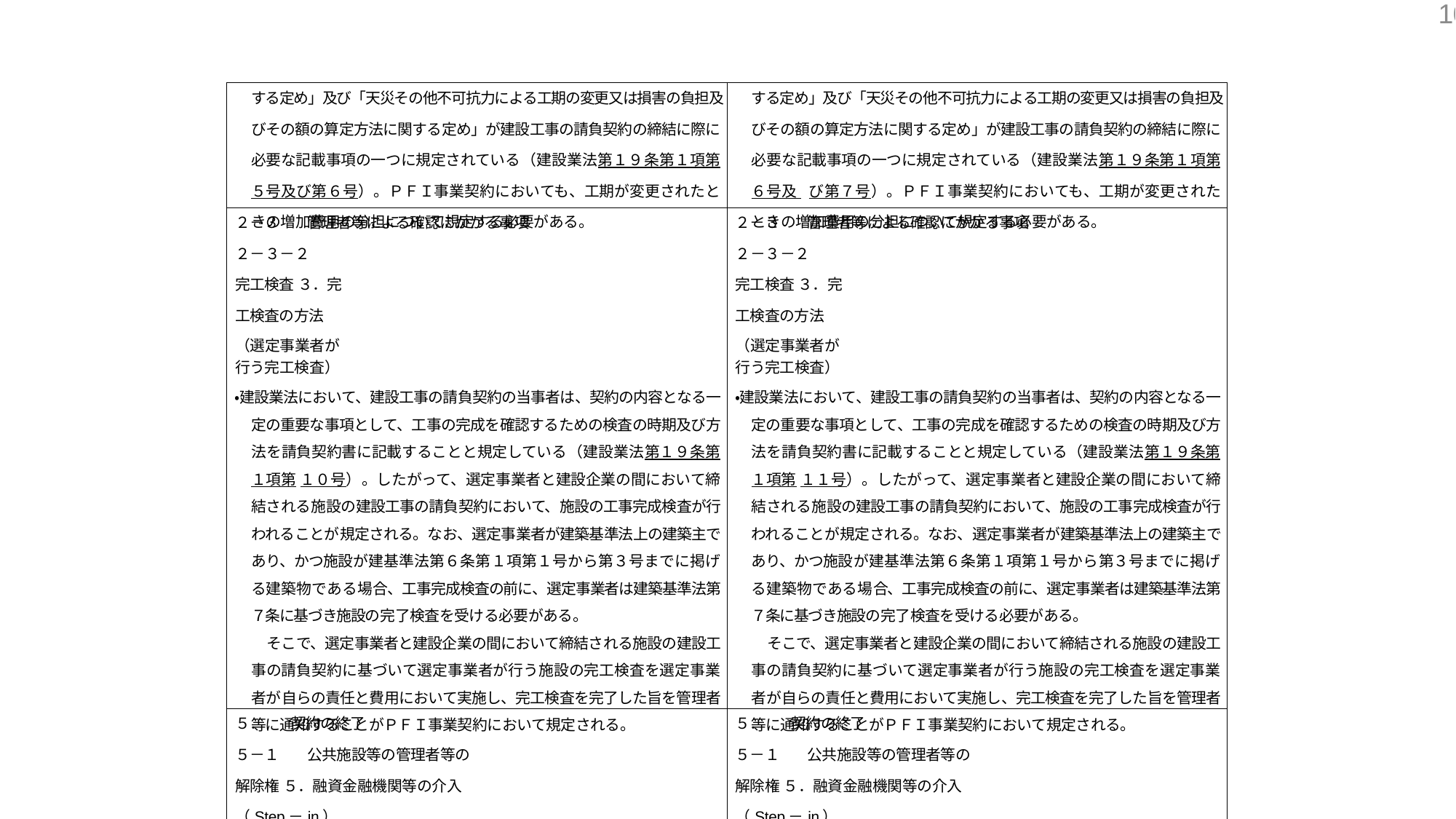

10
| する定め」及び「天災その他不可抗力による工期の変更又は損害の負担及 びその額の算定方法に関する定め」が建設工事の請負契約の締結に際に必要な記載事項の一つに規定されている（建設業法第１９条第１項第５号及び第６号）。ＰＦＩ事業契約においても、工期が変更されたときの増加費用の分担について規定する必要がある。 | する定め」及び「天災その他不可抗力による工期の変更又は損害の負担及 びその額の算定方法に関する定め」が建設工事の請負契約の締結に際に必要な記載事項の一つに規定されている（建設業法第１９条第１項第６号及 び第７号）。ＰＦＩ事業契約においても、工期が変更されたときの増加費用の分担について規定する必要がある。 |
| --- | --- |
| ２－３ 管理者等による確認にかかる事項 ２－３－２ 完工検査 ３．完工検査の方法 （選定事業者が行う完工検査） ・建設業法において、建設工事の請負契約の当事者は、契約の内容となる一定の重要な事項として、工事の完成を確認するための検査の時期及び方法を請負契約書に記載することと規定している（建設業法第１９条第１項第 １０号）。したがって、選定事業者と建設企業の間において締結される施設の建設工事の請負契約において、施設の工事完成検査が行われることが規定される。なお、選定事業者が建築基準法上の建築主であり、かつ施設が建基準法第６条第１項第１号から第３号までに掲げる建築物である場合、工事完成検査の前に、選定事業者は建築基準法第７条に基づき施設の完了検査を受ける必要がある。 そこで、選定事業者と建設企業の間において締結される施設の建設工事の請負契約に基づいて選定事業者が行う施設の完工検査を選定事業者が自らの責任と費用において実施し、完工検査を完了した旨を管理者等に通知することがＰＦＩ事業契約において規定される。 | ２－３ 管理者等による確認にかかる事項 ２－３－２ 完工検査 ３．完工検査の方法 （選定事業者が行う完工検査） ・建設業法において、建設工事の請負契約の当事者は、契約の内容となる一定の重要な事項として、工事の完成を確認するための検査の時期及び方法を請負契約書に記載することと規定している（建設業法第１９条第１項第 １１号）。したがって、選定事業者と建設企業の間において締結される施設の建設工事の請負契約において、施設の工事完成検査が行われることが規定される。なお、選定事業者が建築基準法上の建築主であり、かつ施設が建基準法第６条第１項第１号から第３号までに掲げる建築物である場合、工事完成検査の前に、選定事業者は建築基準法第７条に基づき施設の完了検査を受ける必要がある。 そこで、選定事業者と建設企業の間において締結される施設の建設工事の請負契約に基づいて選定事業者が行う施設の完工検査を選定事業者が自らの責任と費用において実施し、完工検査を完了した旨を管理者等に通知することがＰＦＩ事業契約において規定される。 |
| ５． 契約の終了 ５－１ 公共施設等の管理者等の解除権 ５．融資金融機関等の介入（Step－in） ・基本方針においては、管理者等は「選定事業者の責任により組成される金 | ５． 契約の終了 ５－１ 公共施設等の管理者等の解除権 ５．融資金融機関等の介入（Step－in） ・基本方針においては、管理者等は「選定事業者の責任により組成される金 |